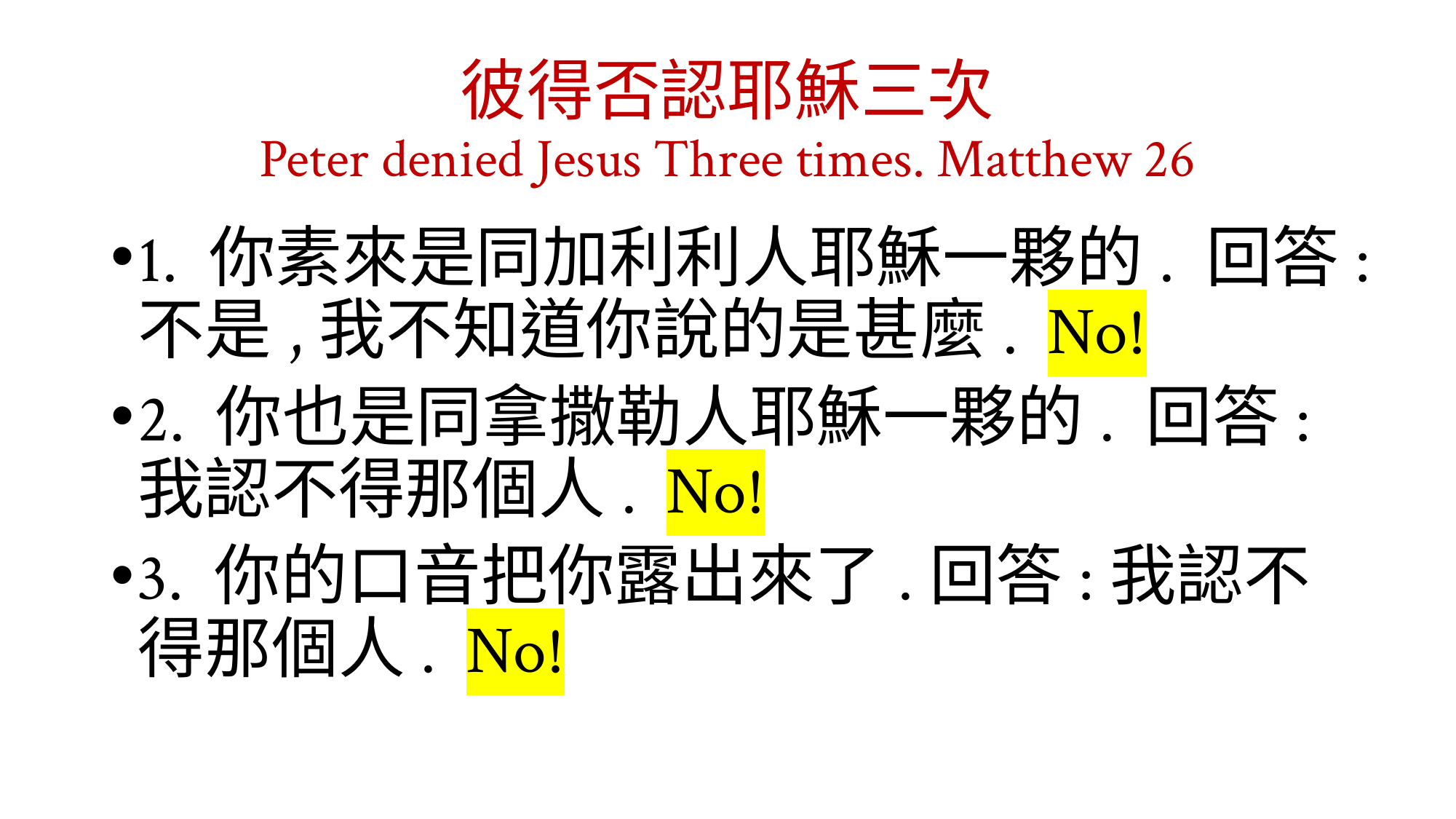

# 彼得否認耶穌三次 Peter denied Jesus Three times. Matthew 26
1. 你素來是同加利利人耶穌一夥的. 回答:不是,我不知道你說的是甚麼.  No!
2. 你也是同拿撒勒人耶穌一夥的. 回答:我認不得那個人.  No!
3. 你的口音把你露出來了.回答:我認不得那個人.  No!